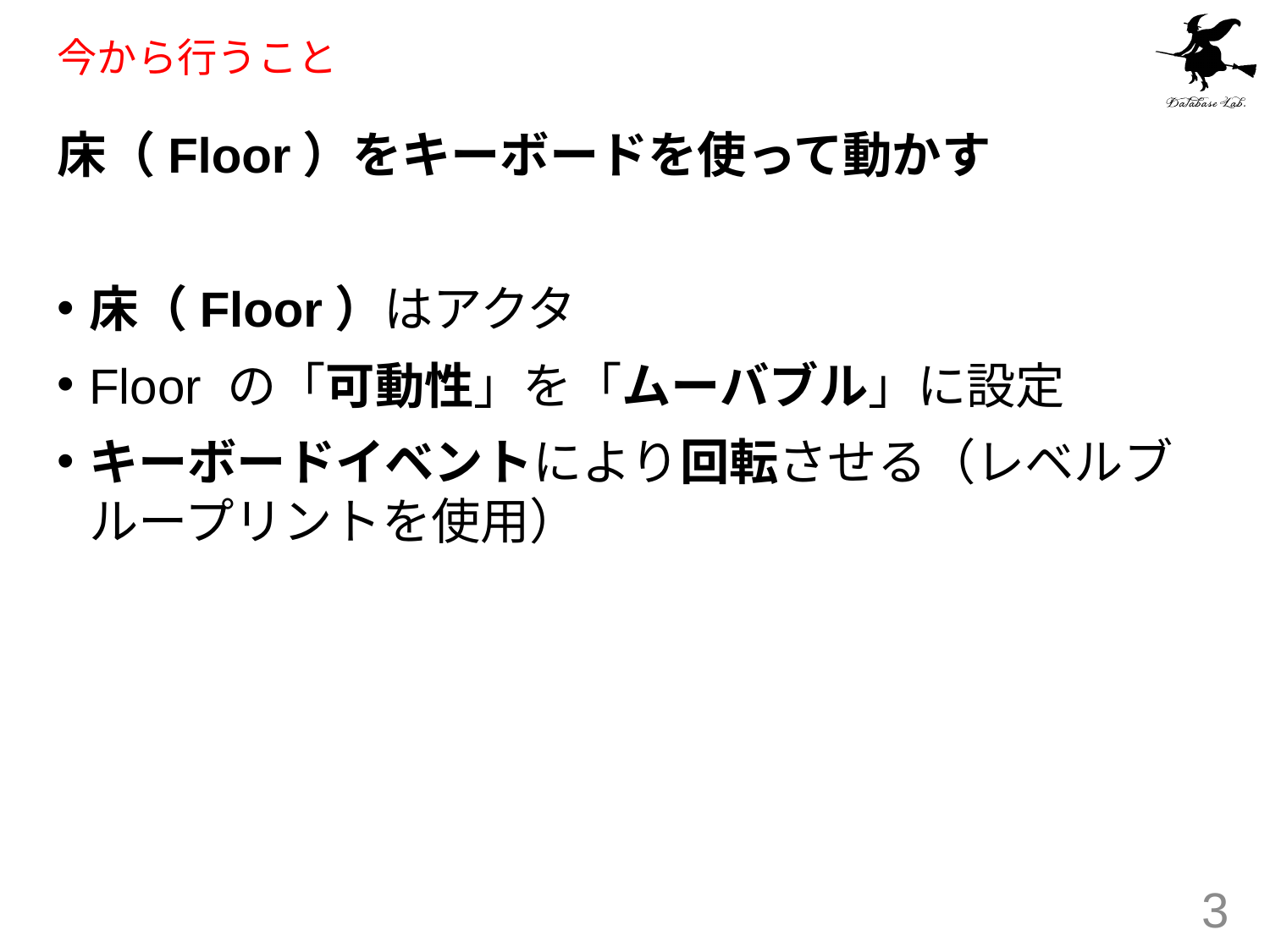

# 今から行うこと
床（Floor）をキーボードを使って動かす

床（Floor）はアクタ
Floor の「可動性」を「ムーバブル」に設定
キーボードイベントにより回転させる（レベルブループリントを使用）

3